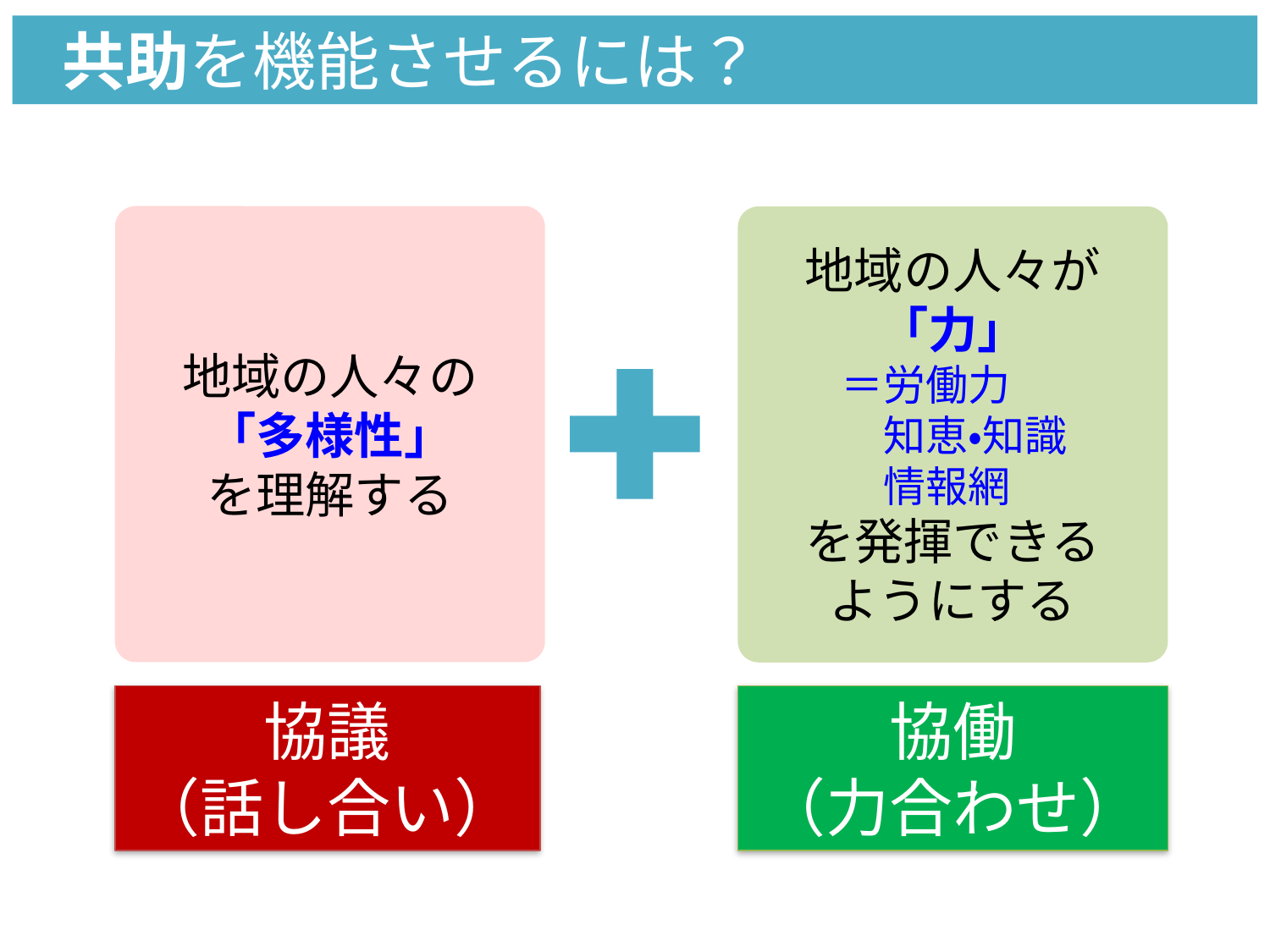

共助を機能させるには？
地域の人々の
「多様性」
を理解する
地域の人々が「力」
　　＝労働力
　　　知恵・知識
　　　情報網
を発揮できる
ようにする

協議
（話し合い）
協働
（力合わせ）